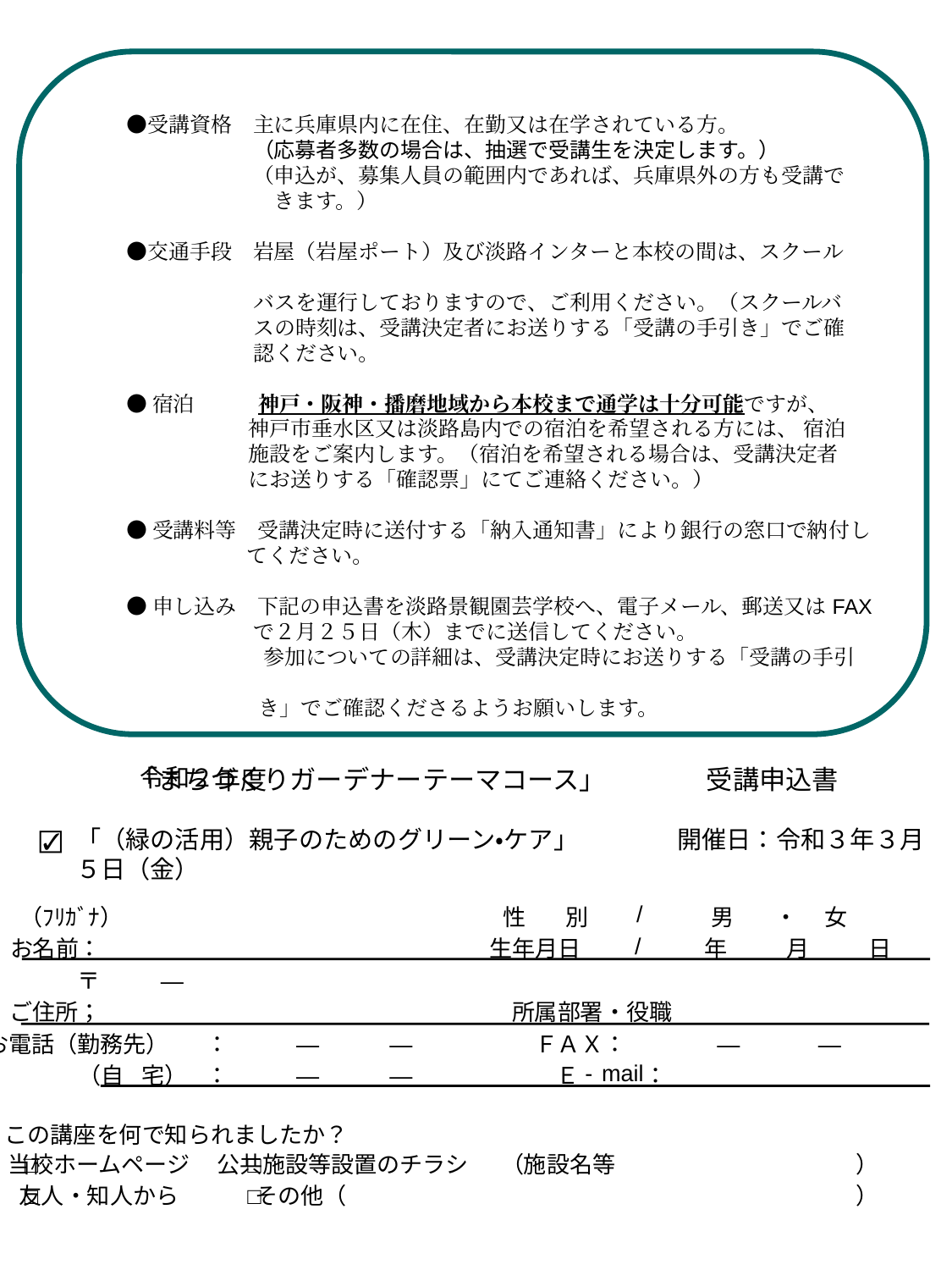

●受講資格　主に兵庫県内に在住、在勤又は在学されている方。
　　　　　　　　　（応募者多数の場合は、抽選で受講生を決定します。）
　　　　　　　　　（申込が、募集人員の範囲内であれば、兵庫県外の方も受講で
　　　　　　　　　　きます。）

　　　●交通手段　岩屋（岩屋ポート）及び淡路インターと本校の間は、スクール
　　　　　　バスを運行しておりますので、ご利用ください。（スクールバ
　　　　　　スの時刻は、受講決定者にお送りする「受講の手引き」でご確
　　　　　　認ください。

●宿泊　　　神戸・阪神・播磨地域から本校まで通学は十分可能ですが、
　　　　　   神戸市垂水区又は淡路島内での宿泊を希望される方には、 宿泊
　　　　　   施設をご案内します。（宿泊を希望される場合は、受講決定者
　　　　　   にお送りする「確認票」にてご連絡ください。）

●受講料等　受講決定時に送付する「納入通知書」により銀行の窓口で納付し
                     てください。

●申し込み　下記の申込書を淡路景観園芸学校へ、電子メール、郵送又はFAX
　　　　　    で２月２５日（木）までに送信してください。
 　　　　　　参加についての詳細は、受講決定時にお送りする「受講の手引
　　　　　 　き」でご確認くださるようお願いします。

令和２
年度
「まちづくりガーデナーテーマコース」

受講申込書

☑

/

（ﾌﾘｶﾞﾅ）

性

別

男

・

女
/

お名前：

生年月日

年

月

日

〒

―

ご住所；

所属部署・役職

お電話（勤務先）
：

―

―

ＦＡＸ：

―

―

-
mail

（自

宅）
：

―

―

Ｅ
：

（参考）この講座を何で知られましたか？

□

当校ホームページ

□

公共施設等設置のチラシ
（施設名等

）

□

友人・知人から

□

その他（

）

「（緑の活用）親子のためのグリーン・ケア」　　　　開催日：令和３年３月５日（金）